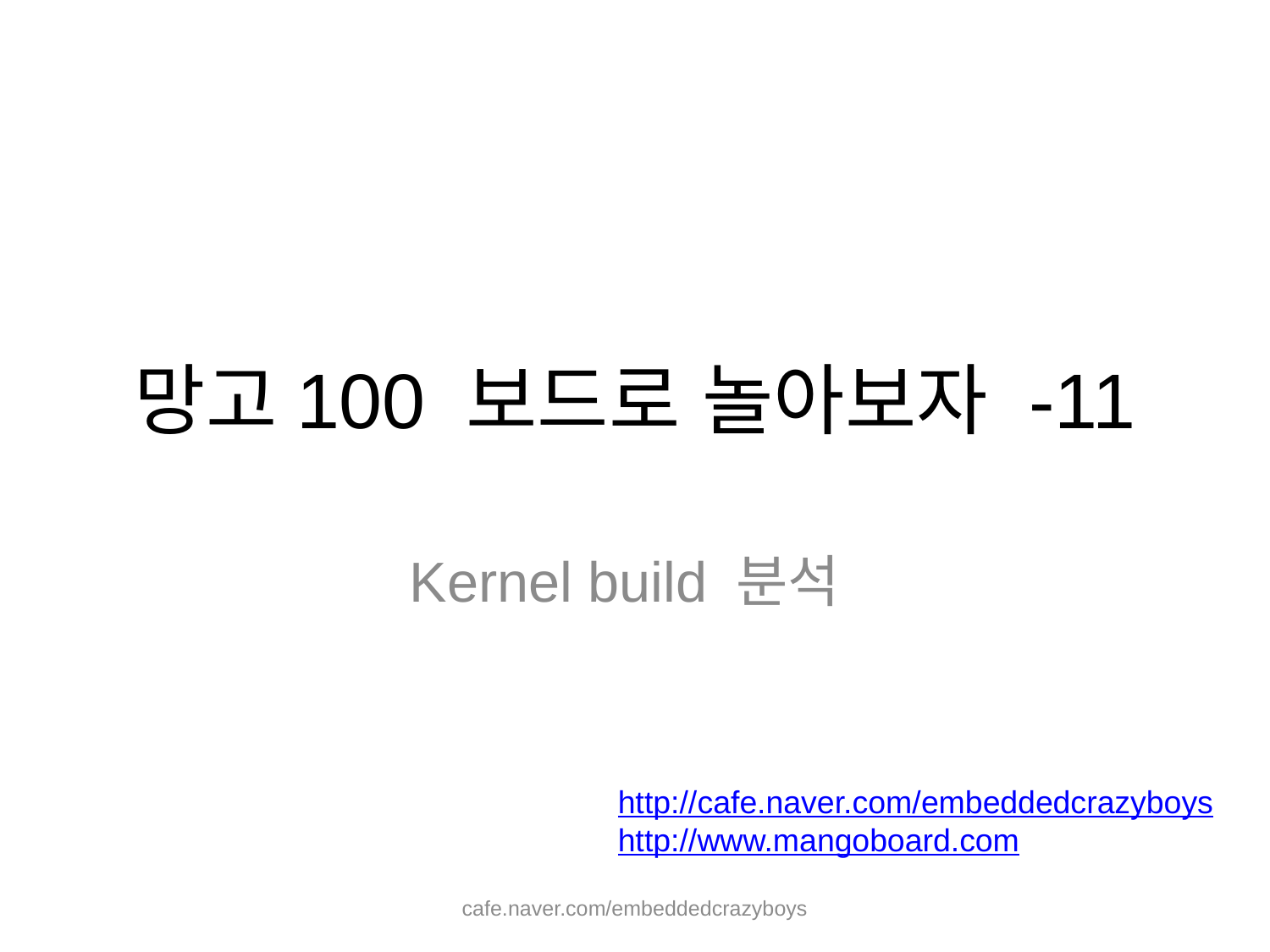

# 망고100 보드로 놀아보자 -11
Kernel build 분석
http://cafe.naver.com/embeddedcrazyboys
http://www.mangoboard.com

cafe.naver.com/embeddedcrazyboys